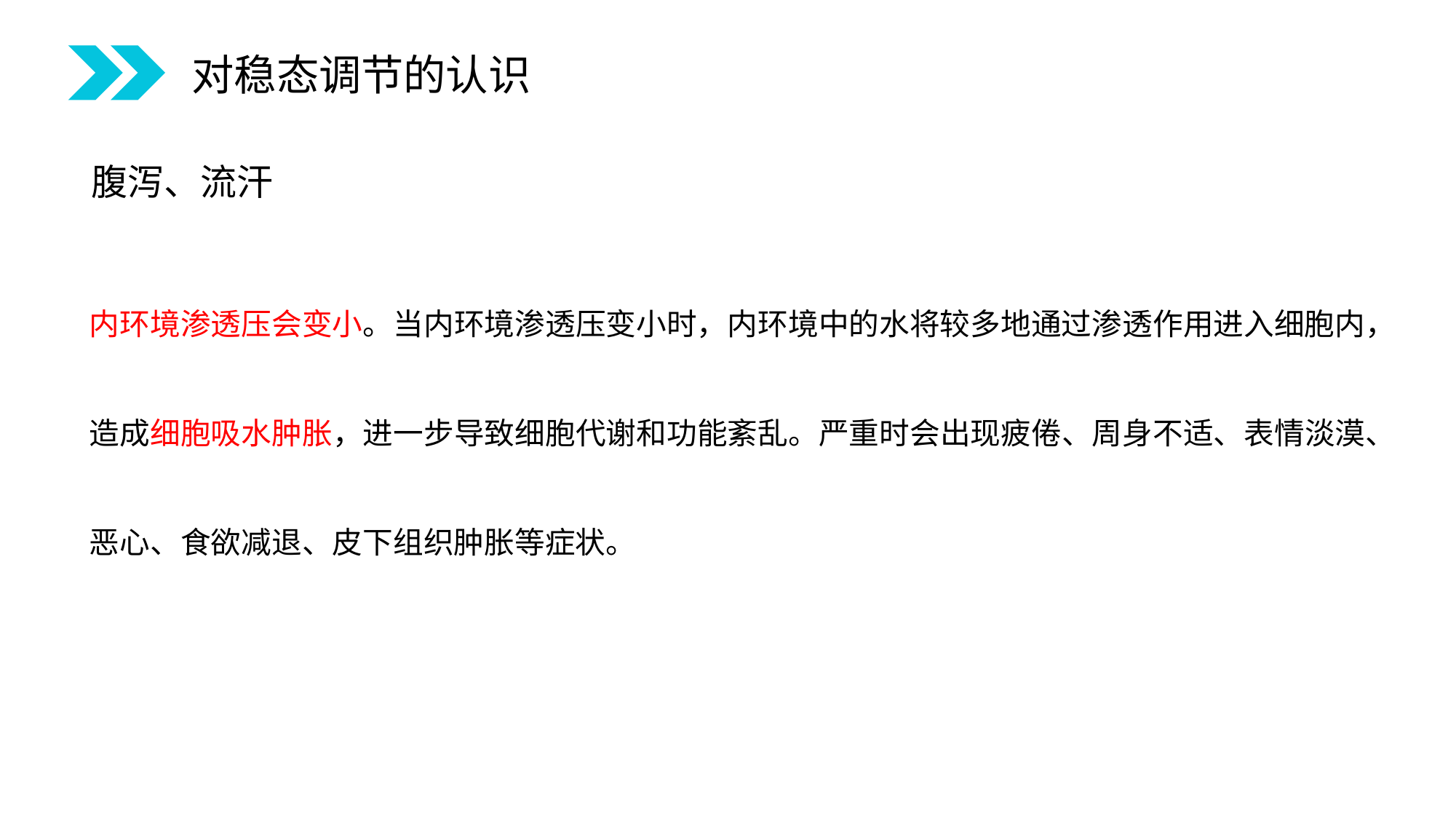

对稳态调节的认识
腹泻、流汗
内环境渗透压会变小。当内环境渗透压变小时，内环境中的水将较多地通过渗透作用进入细胞内，造成细胞吸水肿胀，进一步导致细胞代谢和功能紊乱。严重时会出现疲倦、周身不适、表情淡漠、恶心、食欲减退、皮下组织肿胀等症状。